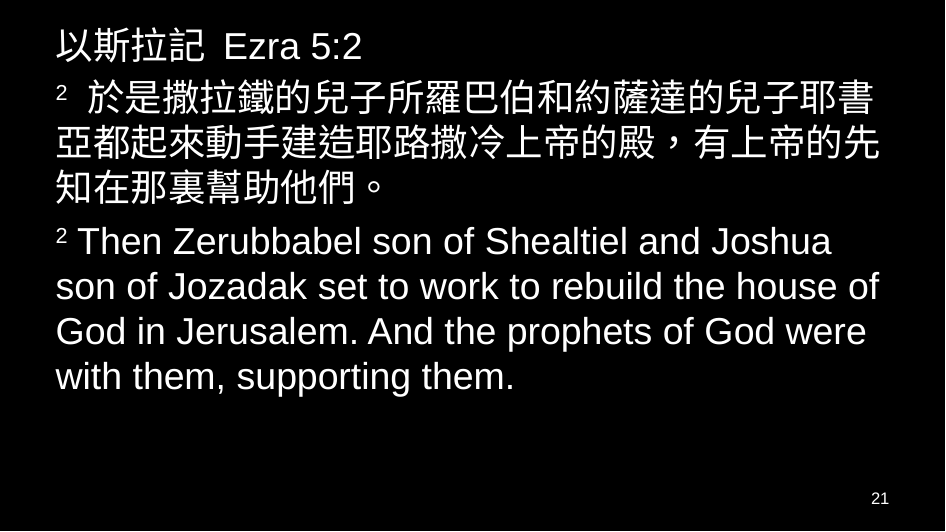

以斯拉記 Ezra 5:2
2 於是撒拉鐵的兒子所羅巴伯和約薩達的兒子耶書亞都起來動手建造耶路撒冷上帝的殿，有上帝的先知在那裏幫助他們。
2 Then Zerubbabel son of Shealtiel and Joshua son of Jozadak set to work to rebuild the house of God in Jerusalem. And the prophets of God were with them, supporting them.

21